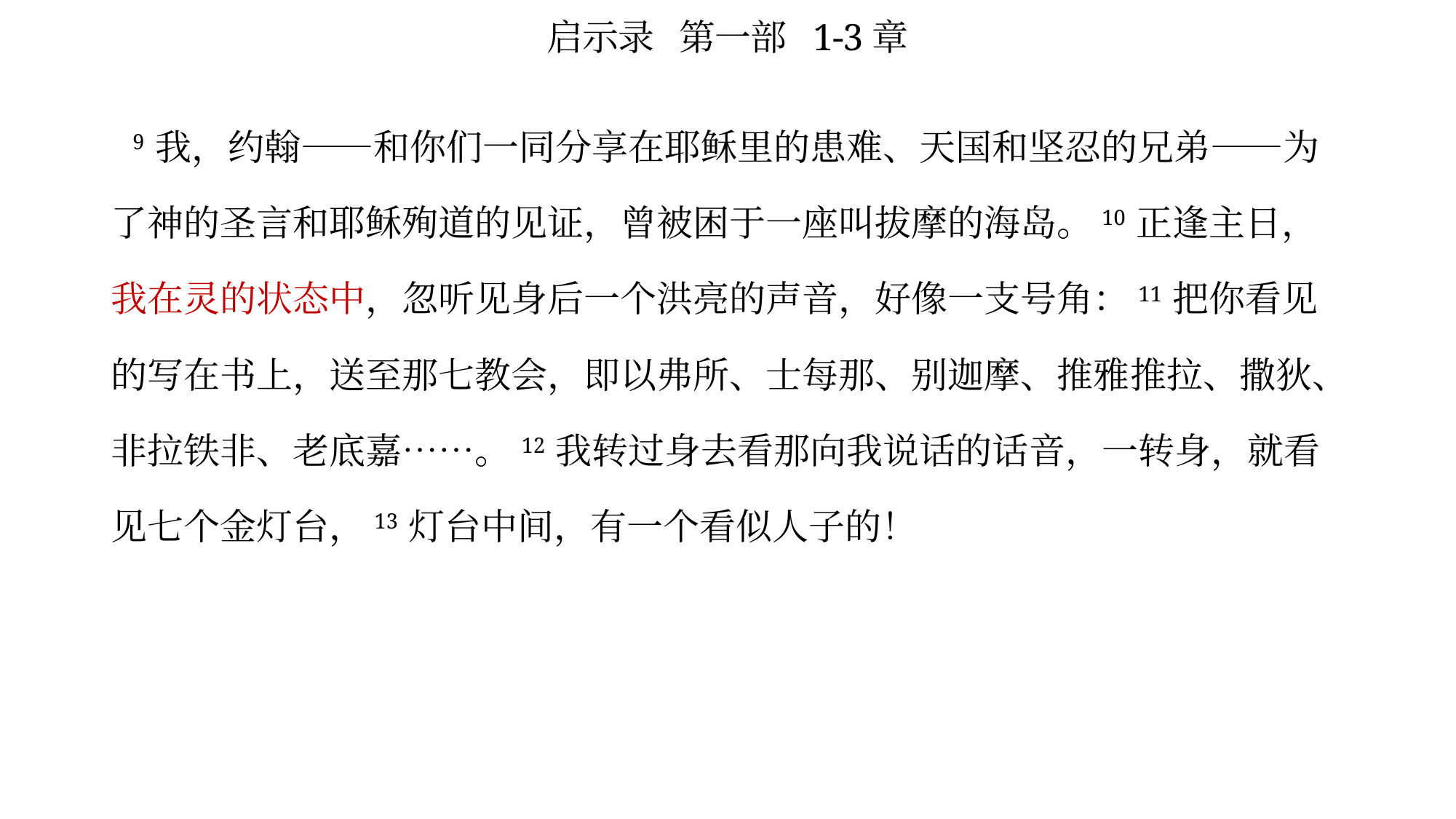

# 启示录   第一部  1-3章
    9 我，约翰——和你们一同分享在耶稣里的患难、天国和坚忍的兄弟——为了神的圣言和耶稣殉道的见证，曾被困于一座叫拔摩的海岛。10 正逢主日，我在灵的状态中，忽听见身后一个洪亮的声音，好像一支号角：11 把你看见的写在书上，送至那七教会，即以弗所、士每那、别迦摩、推雅推拉、撒狄、非拉铁非、老底嘉……。 12 我转过身去看那向我说话的话音，一转身，就看见七个金灯台，13 灯台中间，有一个看似人子的！